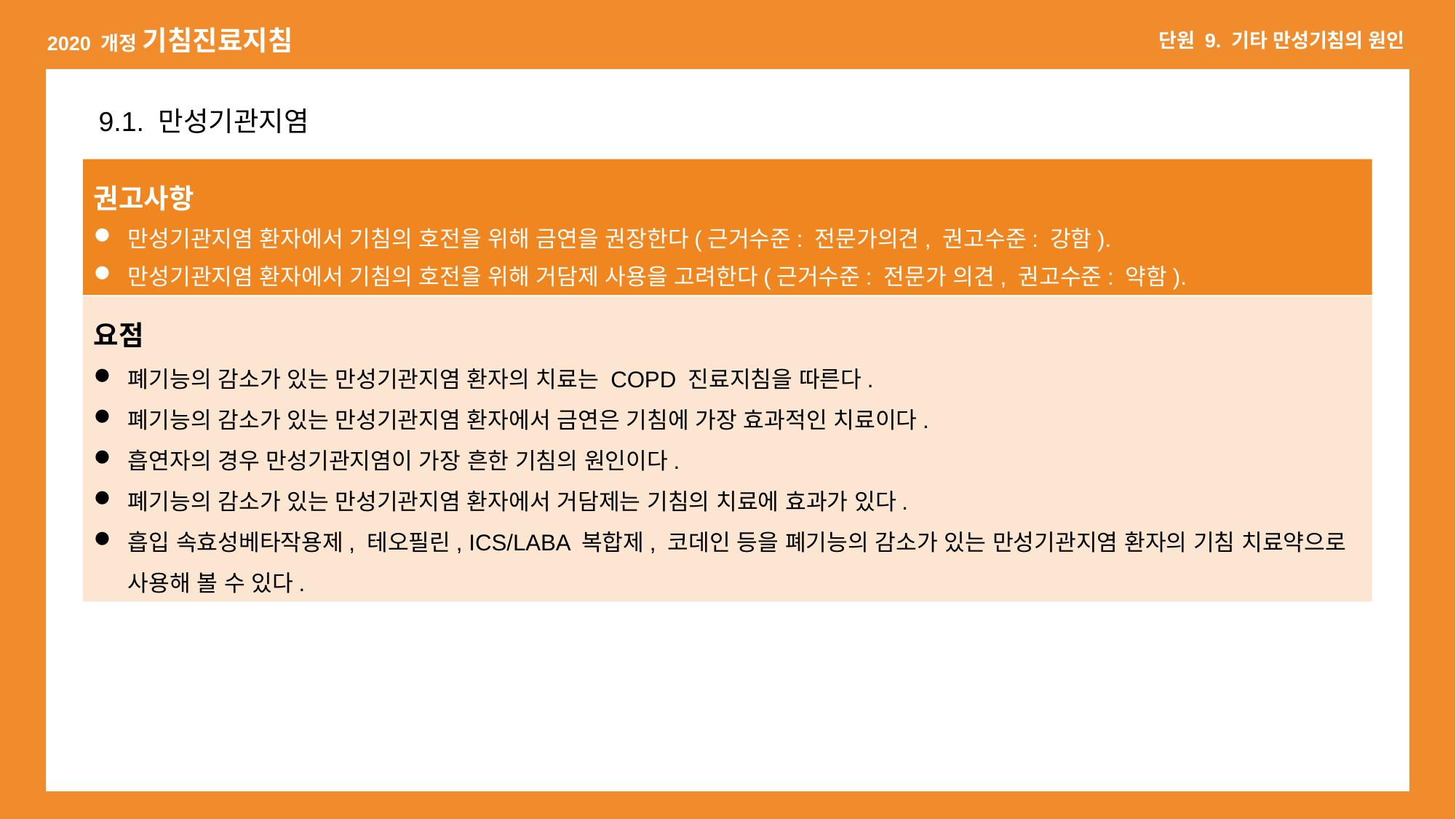

9.1. 만성기관지염
권고사항
만성기관지염 환자에서 기침의 호전을 위해 금연을 권장한다(근거수준: 전문가의견, 권고수준: 강함).
만성기관지염 환자에서 기침의 호전을 위해 거담제 사용을 고려한다(근거수준: 전문가 의견, 권고수준: 약함).
요점
폐기능의 감소가 있는 만성기관지염 환자의 치료는 COPD 진료지침을 따른다.
폐기능의 감소가 있는 만성기관지염 환자에서 금연은 기침에 가장 효과적인 치료이다.
흡연자의 경우 만성기관지염이 가장 흔한 기침의 원인이다.
폐기능의 감소가 있는 만성기관지염 환자에서 거담제는 기침의 치료에 효과가 있다.
흡입 속효성베타작용제, 테오필린, ICS/LABA 복합제, 코데인 등을 폐기능의 감소가 있는 만성기관지염 환자의 기침 치료약으로 사용해 볼 수 있다.